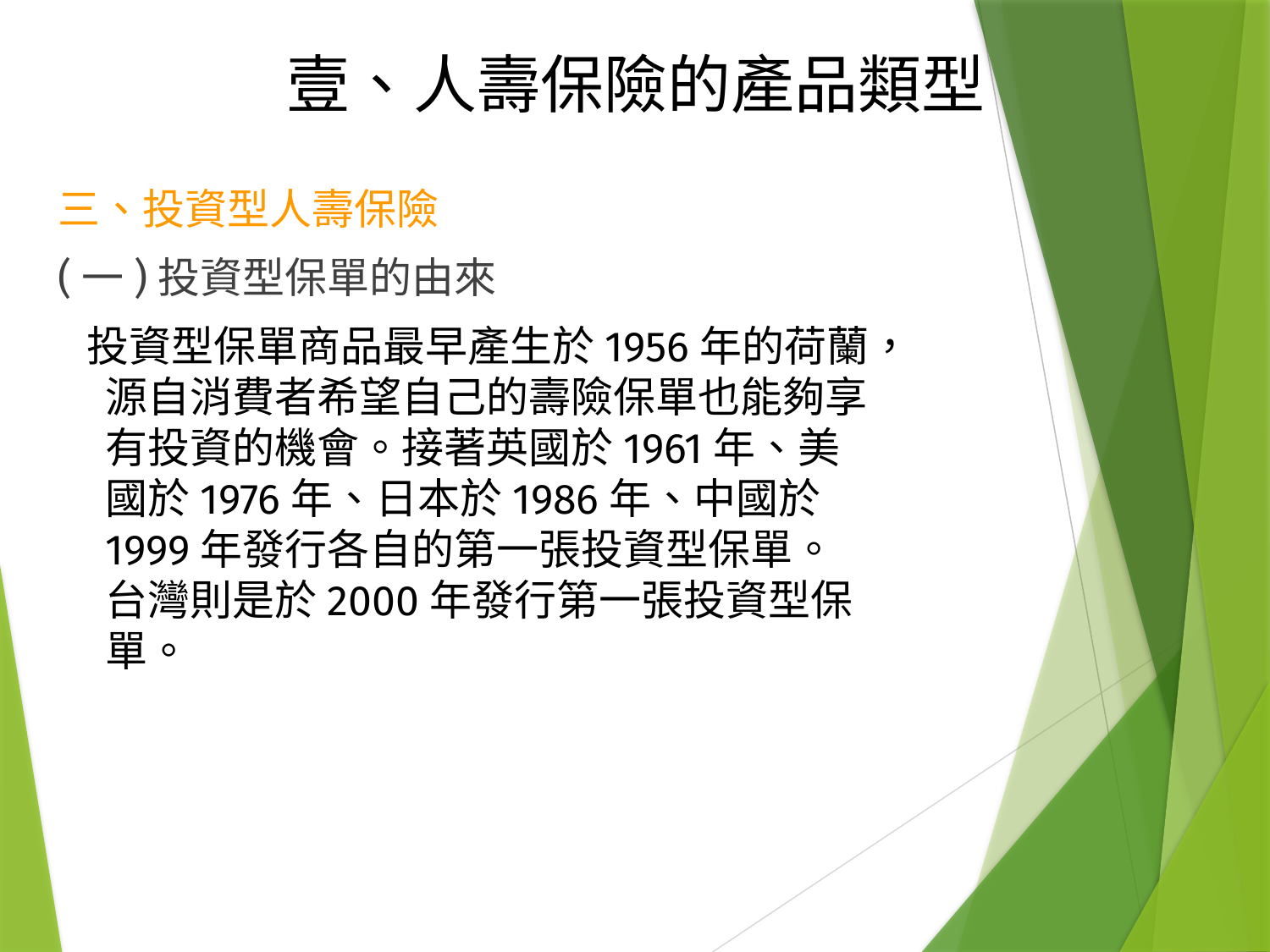

壹、人壽保險的產品類型
三、投資型人壽保險
(一)投資型保單的由來
  投資型保單商品最早產生於1956年的荷蘭，源自消費者希望自己的壽險保單也能夠享有投資的機會。接著英國於1961年、美國於1976年、日本於1986年、中國於1999年發行各自的第一張投資型保單。台灣則是於2000年發行第一張投資型保單。